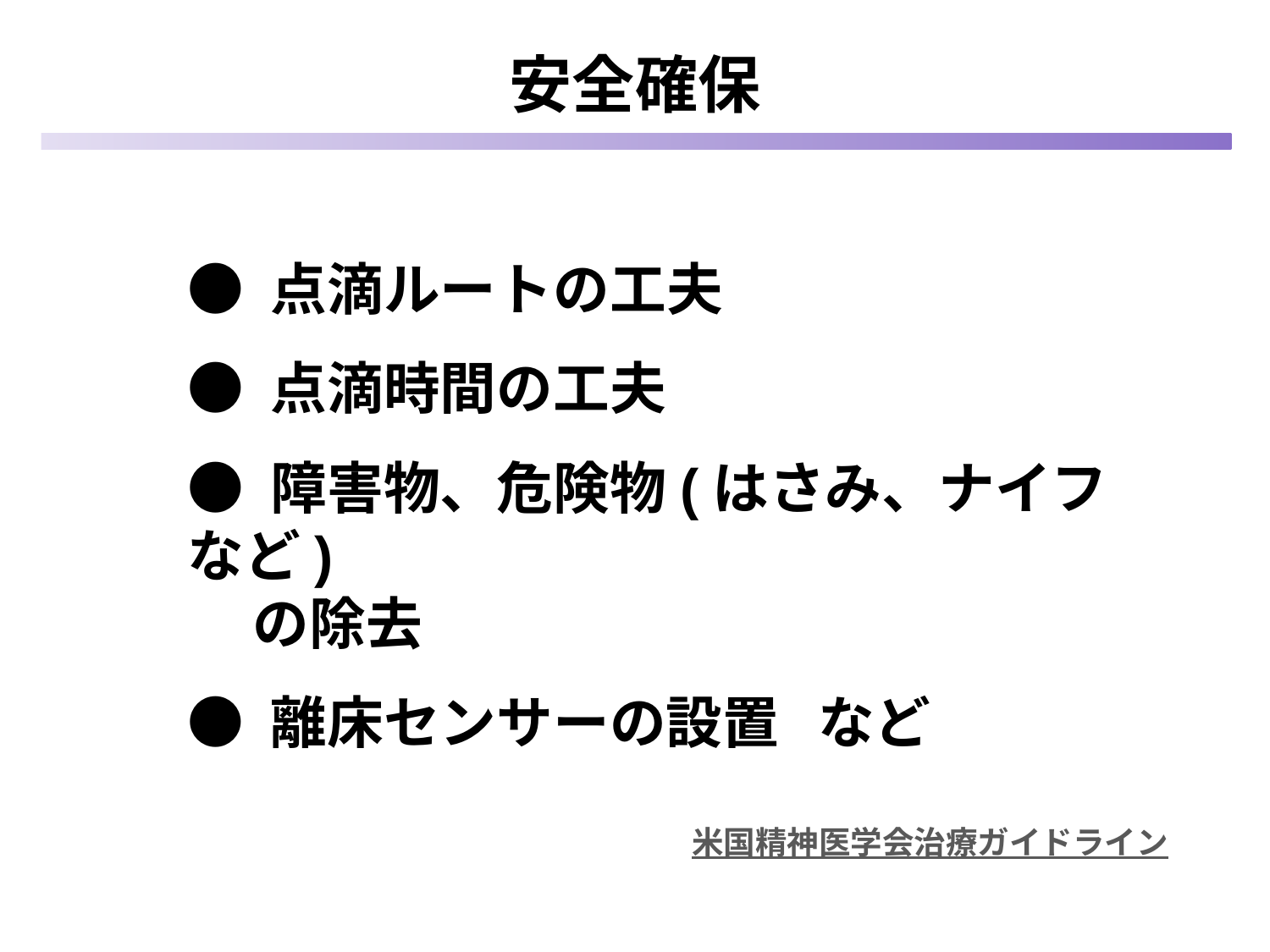

# 安全確保

● 点滴ルートの工夫
● 点滴時間の工夫
● 障害物、危険物(はさみ、ナイフなど)
    の除去
● 離床センサーの設置   など
米国精神医学会治療ガイドライン